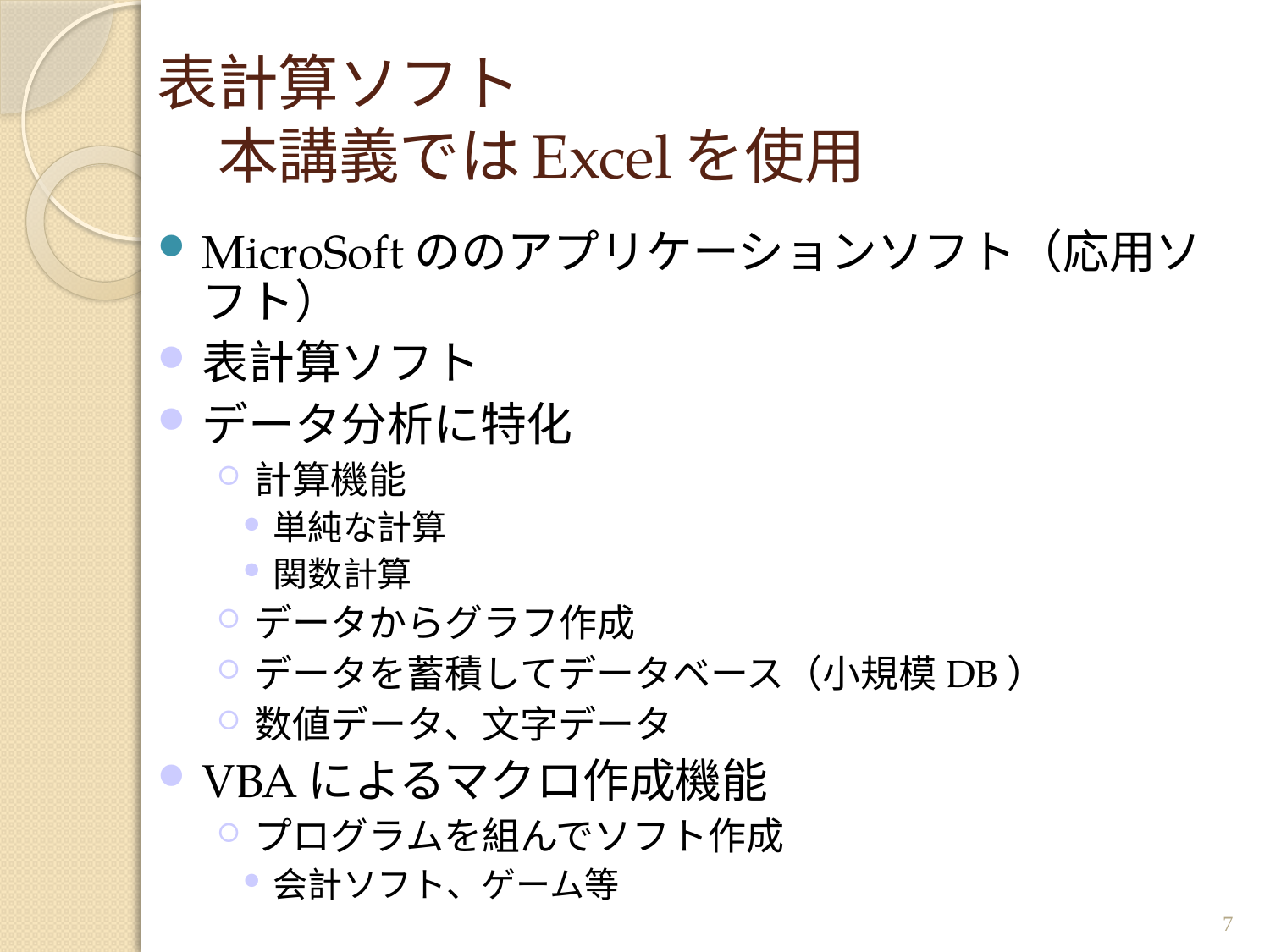

# 表計算ソフト 　本講義ではExcelを使用
MicroSoftののアプリケーションソフト（応用ソフト）
表計算ソフト
データ分析に特化
計算機能
単純な計算
関数計算
データからグラフ作成
データを蓄積してデータベース（小規模DB）
数値データ、文字データ
VBAによるマクロ作成機能
プログラムを組んでソフト作成
会計ソフト、ゲーム等
7